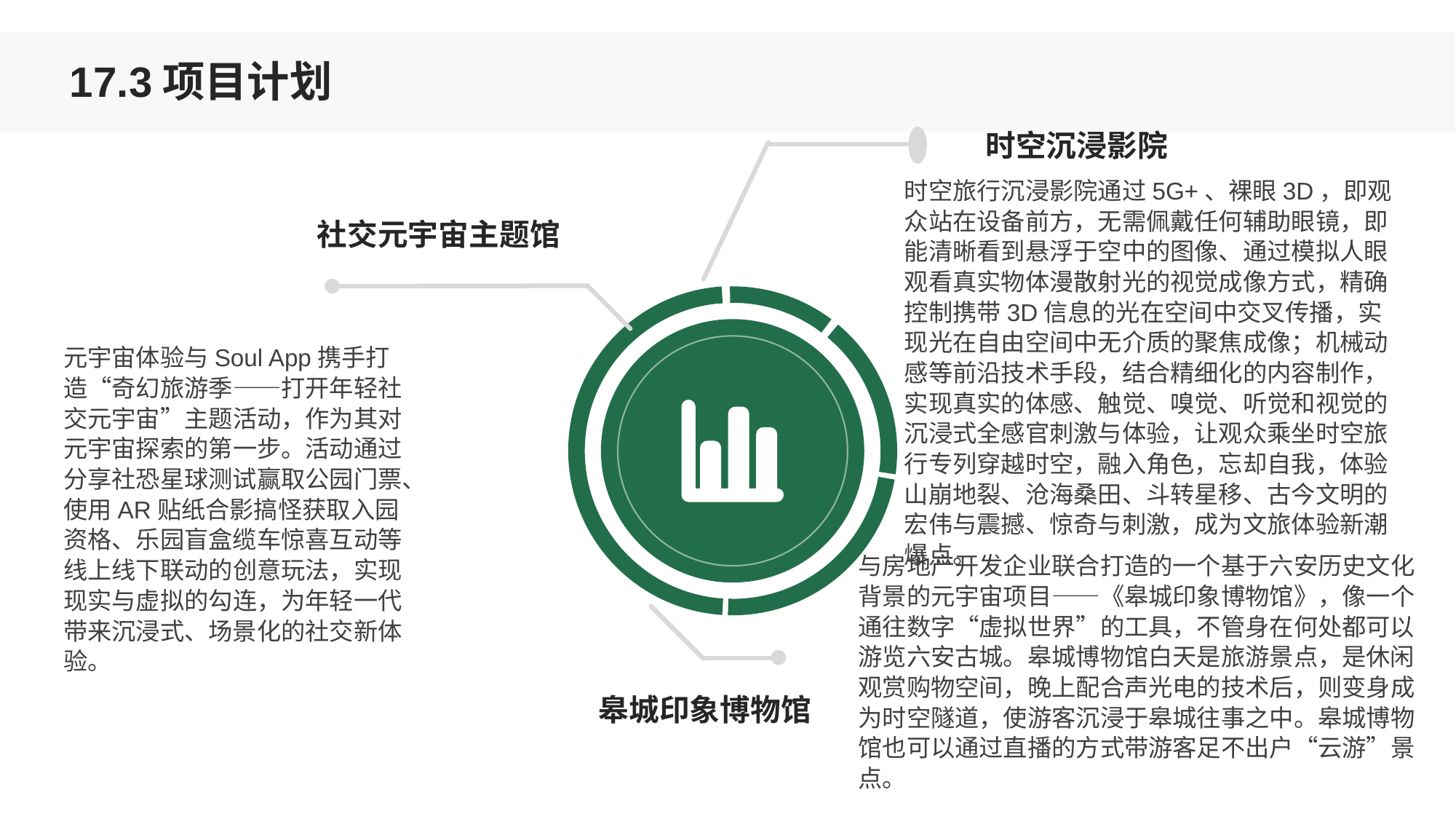

17.3项目计划
时空沉浸影院

时空旅行沉浸影院通过5G+、裸眼3D，即观众站在设备前方，无需佩戴任何辅助眼镜，即能清晰看到悬浮于空中的图像、通过模拟人眼观看真实物体漫散射光的视觉成像方式，精确控制携带3D信息的光在空间中交叉传播，实现光在自由空间中无介质的聚焦成像；机械动感等前沿技术手段，结合精细化的内容制作，实现真实的体感、触觉、嗅觉、听觉和视觉的沉浸式全感官刺激与体验，让观众乘坐时空旅行专列穿越时空，融入角色，忘却自我，体验山崩地裂、沧海桑田、斗转星移、古今文明的宏伟与震撼、惊奇与刺激，成为文旅体验新潮爆点。
社交元宇宙主题馆

元宇宙体验与Soul App携手打造“奇幻旅游季——打开年轻社交元宇宙”主题活动，作为其对元宇宙探索的第一步。活动通过分享社恐星球测试赢取公园门票、使用AR贴纸合影搞怪获取入园资格、乐园盲盒缆车惊喜互动等线上线下联动的创意玩法，实现现实与虚拟的勾连，为年轻一代带来沉浸式、场景化的社交新体验。
与房地产开发企业联合打造的一个基于六安历史文化背景的元宇宙项目——《皋城印象博物馆》，像一个通往数字“虚拟世界”的工具，不管身在何处都可以游览六安古城。皋城博物馆白天是旅游景点，是休闲观赏购物空间，晚上配合声光电的技术后，则变身成为时空隧道，使游客沉浸于皋城往事之中。皋城博物馆也可以通过直播的方式带游客足不出户“云游”景点。

皋城印象博物馆